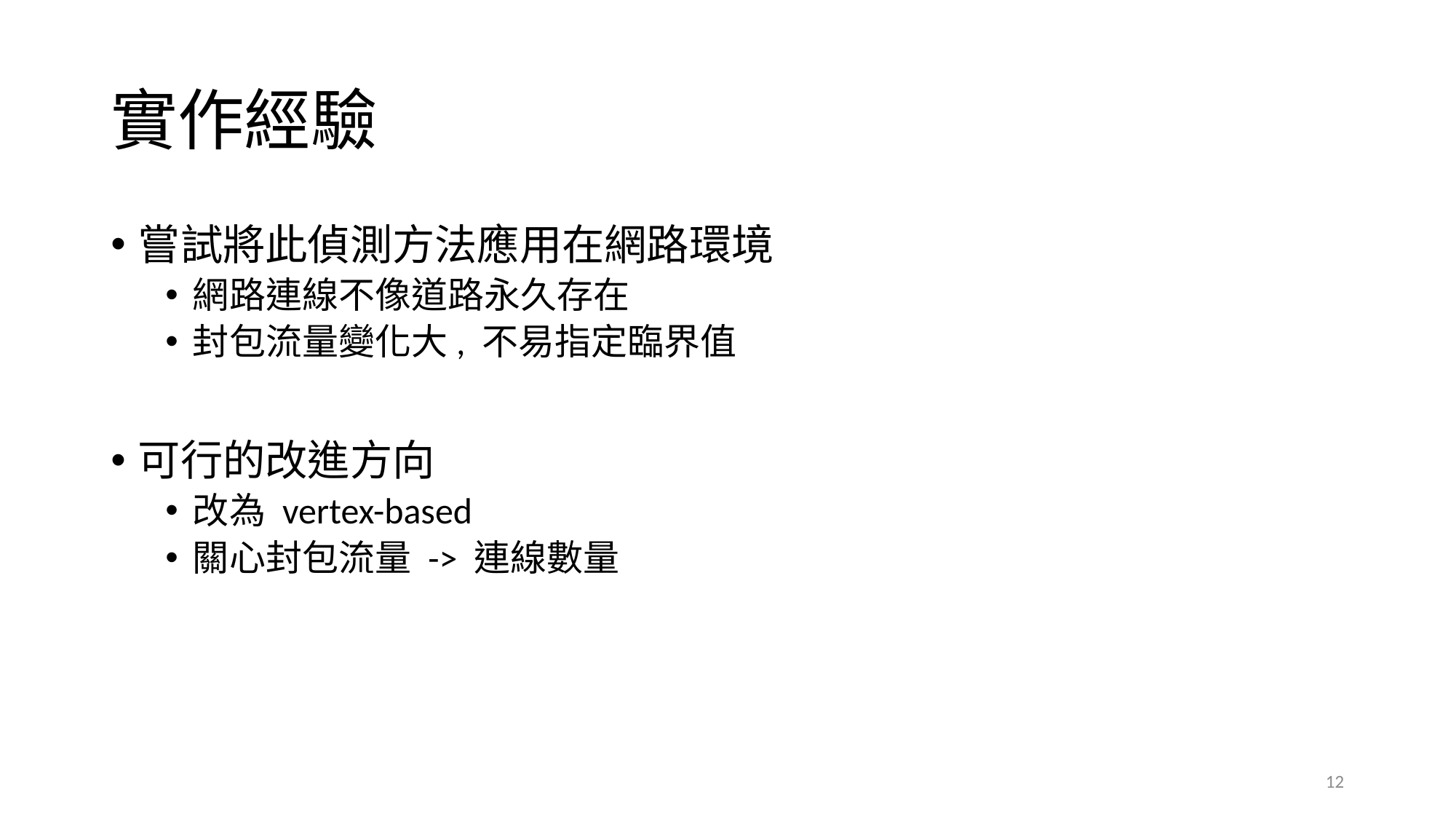

# 實作經驗
嘗試將此偵測方法應用在網路環境
網路連線不像道路永久存在
封包流量變化大, 不易指定臨界值

可行的改進方向
改為 vertex-based
關心封包流量 -> 連線數量
12